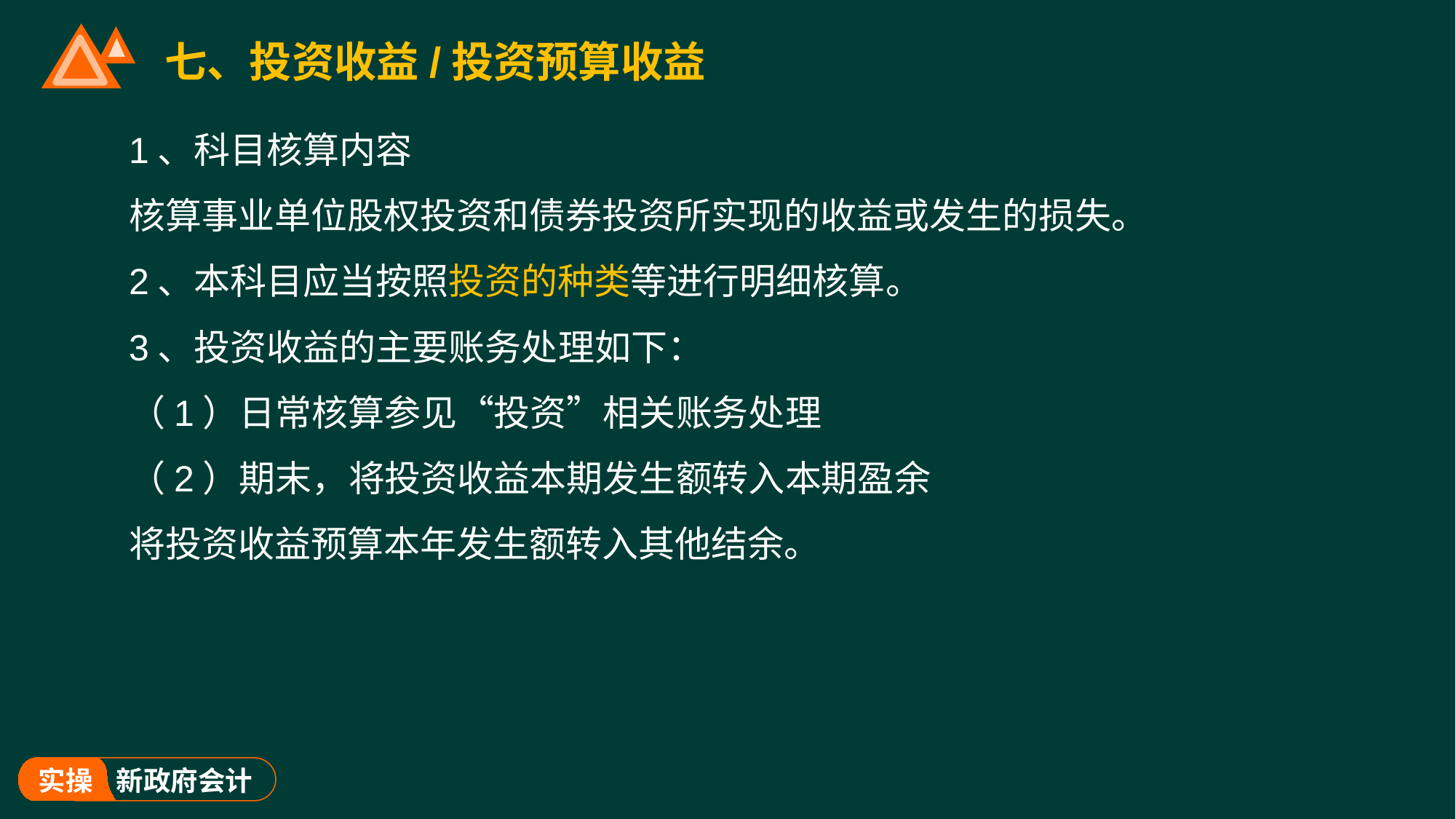

# 七、投资收益/投资预算收益
1、科目核算内容
核算事业单位股权投资和债券投资所实现的收益或发生的损失。
2、本科目应当按照投资的种类等进行明细核算。
3、投资收益的主要账务处理如下：
（1）日常核算参见“投资”相关账务处理
（2）期末，将投资收益本期发生额转入本期盈余
将投资收益预算本年发生额转入其他结余。